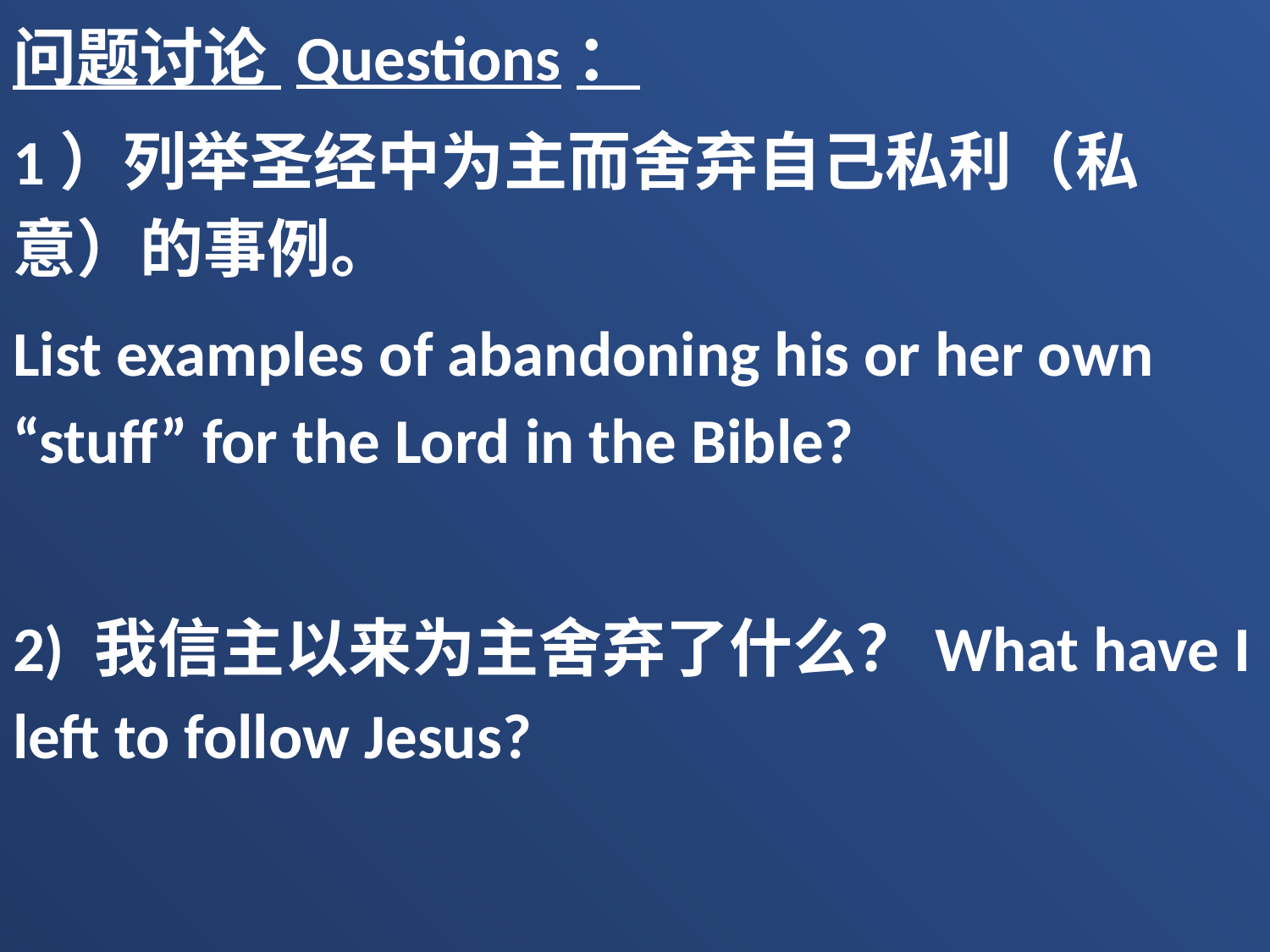

问题讨论 Questions：
1）列举圣经中为主而舍弃自己私利（私意）的事例。
List examples of abandoning his or her own “stuff” for the Lord in the Bible?

2) 我信主以来为主舍弃了什么？What have I left to follow Jesus?